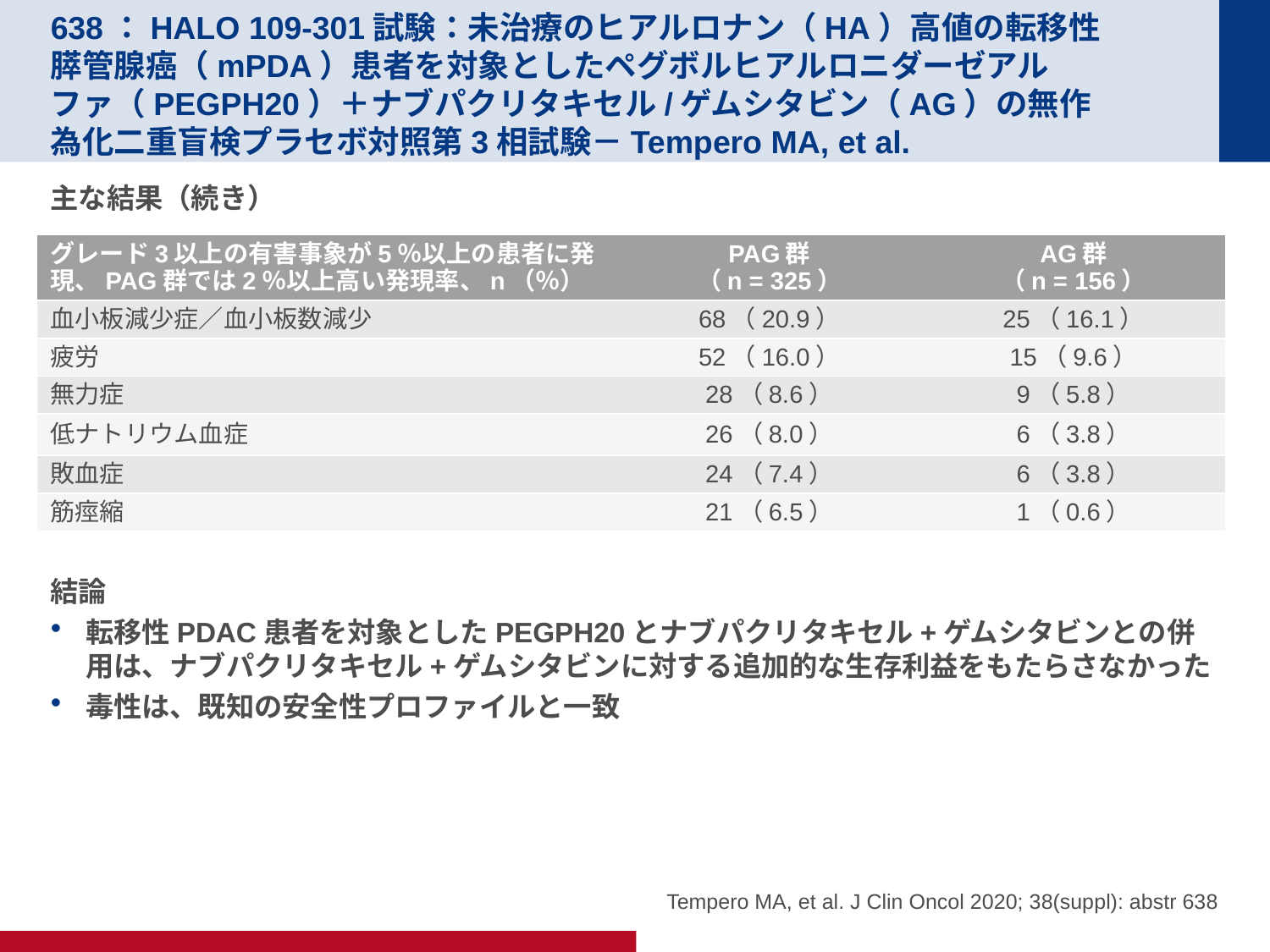

# 638：HALO 109-301試験：未治療のヒアルロナン（HA）高値の転移性膵管腺癌（mPDA）患者を対象としたペグボルヒアルロニダーゼアルファ（PEGPH20）＋ナブパクリタキセル/ゲムシタビン（AG）の無作為化二重盲検プラセボ対照第3相試験－Tempero MA, et al.
主な結果（続き）
結論
転移性PDAC患者を対象としたPEGPH20とナブパクリタキセル+ゲムシタビンとの併用は、ナブパクリタキセル+ゲムシタビンに対する追加的な生存利益をもたらさなかった
毒性は、既知の安全性プロファイルと一致

| グレード3以上の有害事象が5％以上の患者に発現、PAG群では2％以上高い発現率、n（％） | PAG群 （n = 325） | AG群 （n = 156） |
| --- | --- | --- |
| 血小板減少症／血小板数減少 | 68（20.9） | 25（16.1） |
| 疲労 | 52（16.0） | 15（9.6） |
| 無力症 | 28（8.6） | 9（5.8） |
| 低ナトリウム血症 | 26（8.0） | 6（3.8） |
| 敗血症 | 24（7.4） | 6（3.8） |
| 筋痙縮 | 21（6.5） | 1（0.6） |
Tempero MA, et al. J Clin Oncol 2020; 38(suppl): abstr 638